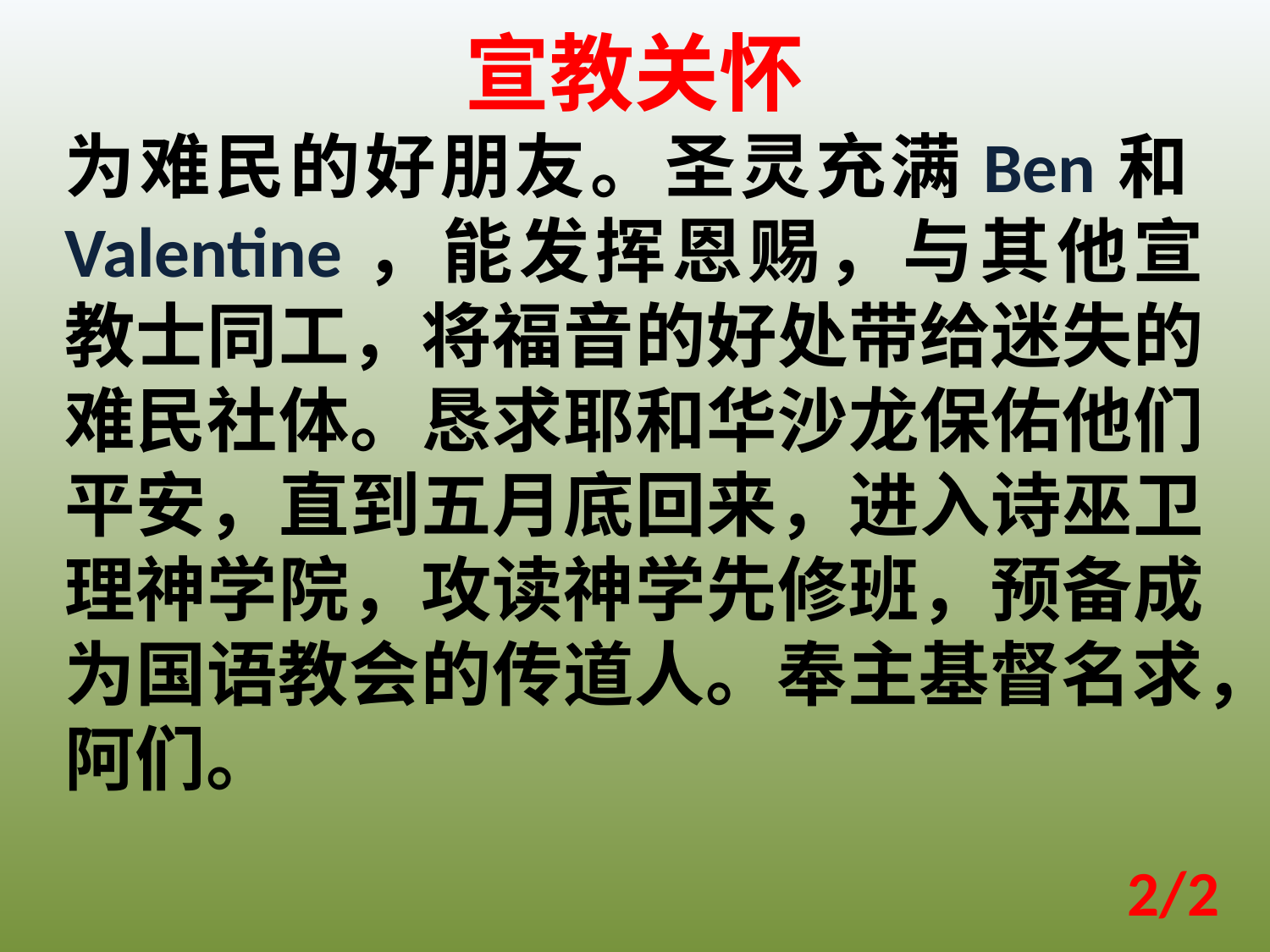

宣教关怀
为难民的好朋友。圣灵充满Ben和Valentine，能发挥恩赐，与其他宣教士同工，将福音的好处带给迷失的难民社体。恳求耶和华沙龙保佑他们平安，直到五月底回来，进入诗巫卫理神学院，攻读神学先修班，预备成为国语教会的传道人。奉主基督名求，阿们。

2/2